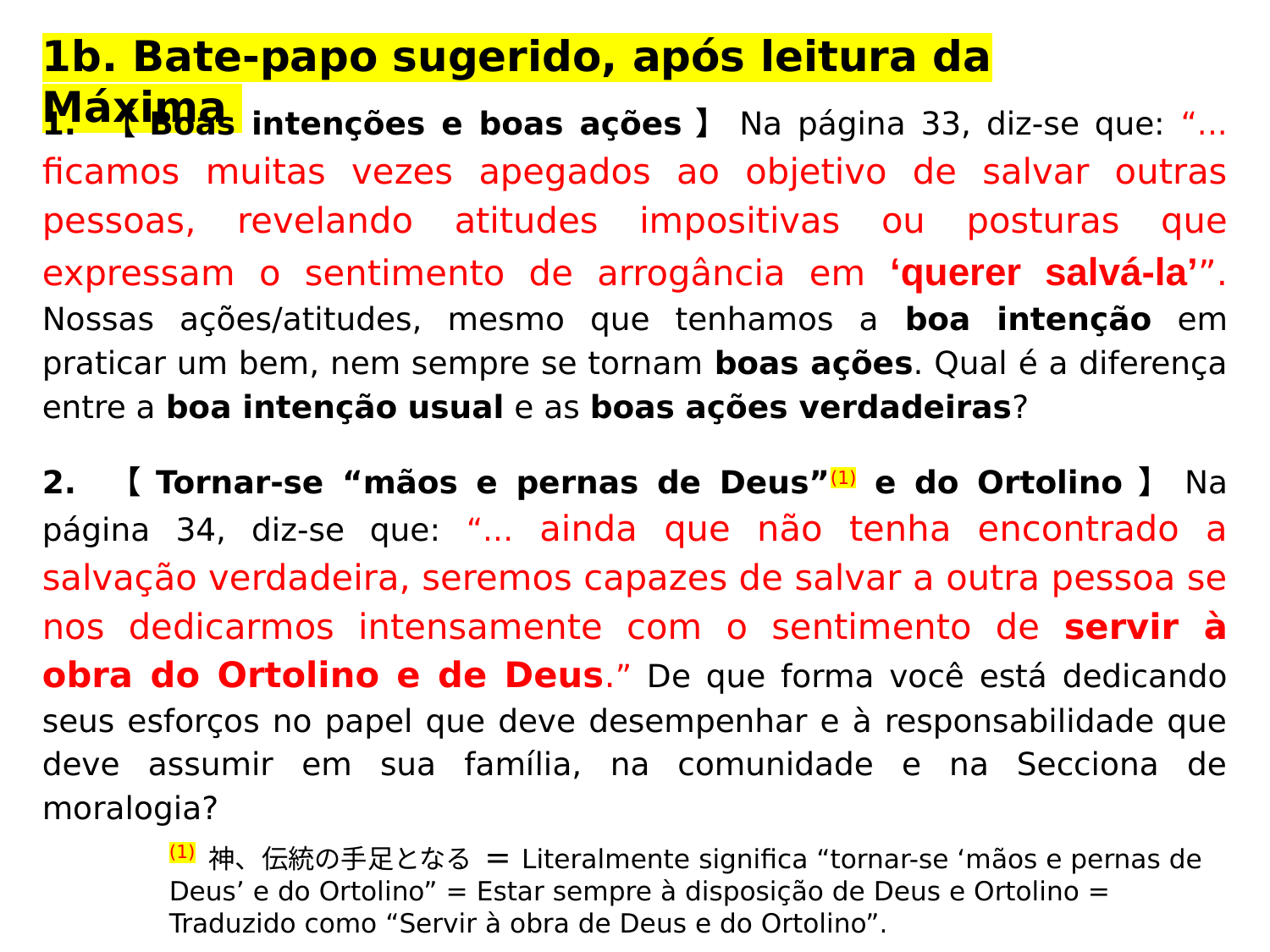

1b. Bate-papo sugerido, após leitura da Máxima
1. 【Boas intenções e boas ações】Na página 33, diz-se que: “... ficamos muitas vezes apegados ao objetivo de salvar outras pessoas, revelando atitudes impositivas ou posturas que expressam o sentimento de arrogância em ‘querer salvá-la’”. Nossas ações/atitudes, mesmo que tenhamos a boa intenção em praticar um bem, nem sempre se tornam boas ações. Qual é a diferença entre a boa intenção usual e as boas ações verdadeiras?
2. 【Tornar-se “mãos e pernas de Deus”(1) e do Ortolino】Na página 34, diz-se que: “... ainda que não tenha encontrado a salvação verdadeira, seremos capazes de salvar a outra pessoa se nos dedicarmos intensamente com o sentimento de servir à obra do Ortolino e de Deus.” De que forma você está dedicando seus esforços no papel que deve desempenhar e à responsabilidade que deve assumir em sua família, na comunidade e na Secciona de moralogia?
(1) 神、伝統の手足となる = Literalmente significa “tornar-se ‘mãos e pernas de Deus’ e do Ortolino” = Estar sempre à disposição de Deus e Ortolino = Traduzido como “Servir à obra de Deus e do Ortolino”.